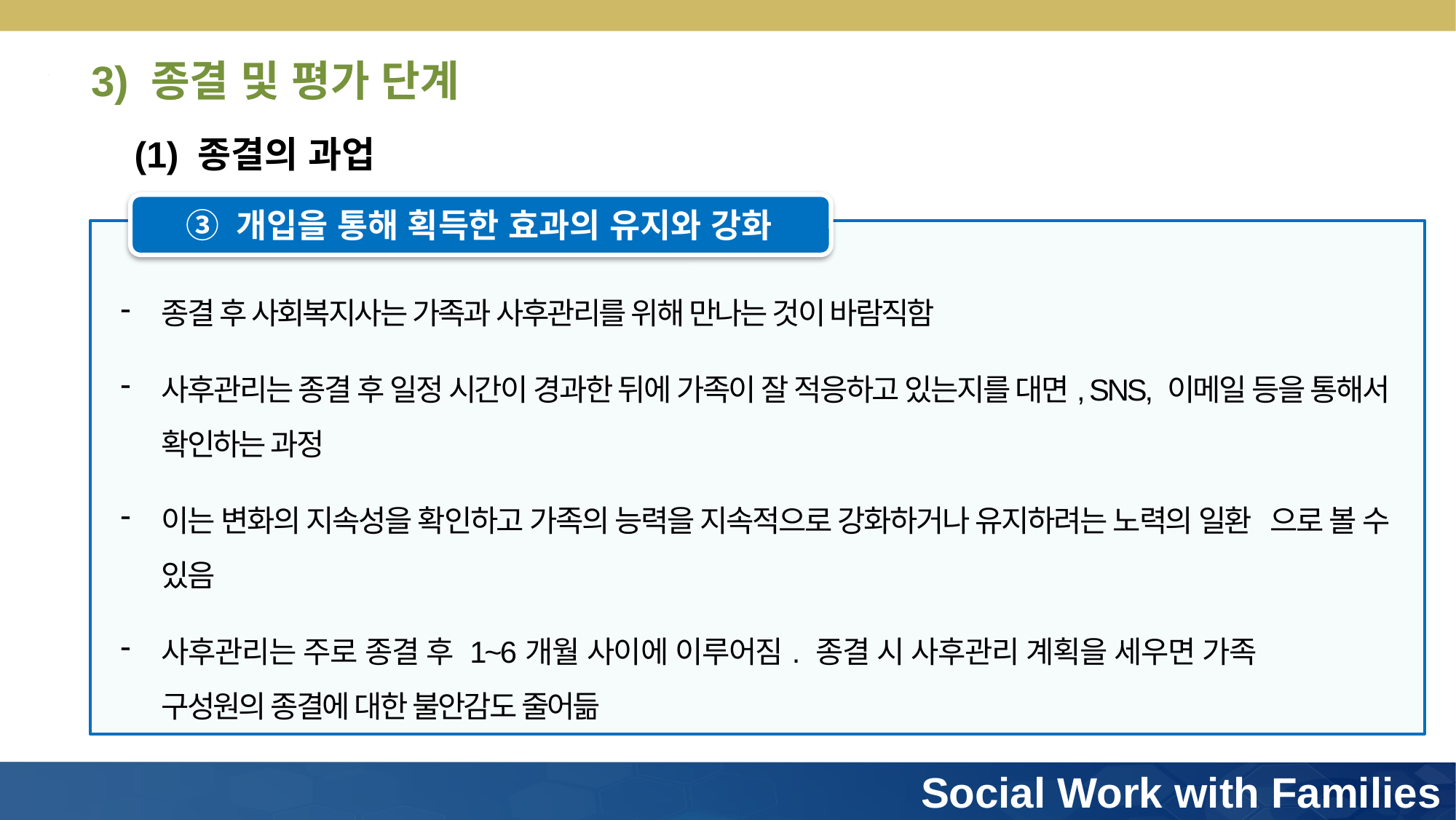

3) 종결 및 평가 단계
(1) 종결의 과업

③ 개입을 통해 획득한 효과의 유지와 강화

종결 후 사회복지사는 가족과 사후관리를 위해 만나는 것이 바람직함

사후관리는 종결 후 일정 시간이 경과한 뒤에 가족이 잘 적응하고 있는지를 대면, SNS, 이메일 등을 통해서 확인하는 과정

이는 변화의 지속성을 확인하고 가족의 능력을 지속적으로 강화하거나 유지하려는 노력의 일환   으로 볼 수 있음

사후관리는 주로 종결 후 1~6개월 사이에 이루어짐. 종결 시 사후관리 계획을 세우면 가족                   구성원의 종결에 대한 불안감도 줄어듦